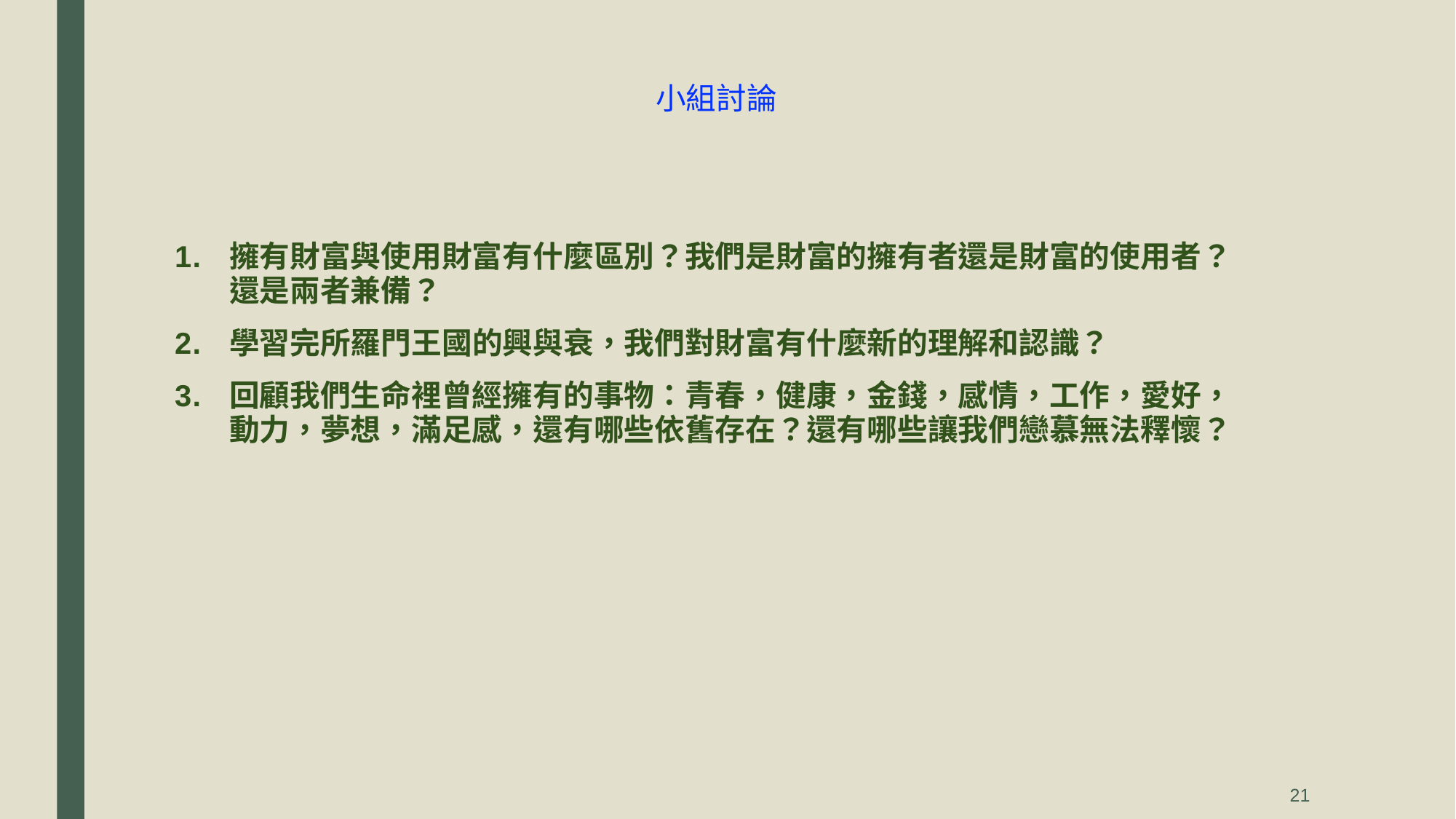

小組討論

擁有財富與使用財富有什麼區別？我們是財富的擁有者還是財富的使用者？還是兩者兼備？
學習完所羅門王國的興與衰，我們對財富有什麼新的理解和認識？
回顧我們生命裡曾經擁有的事物：青春，健康，金錢，感情，工作，愛好，動力，夢想，滿足感，還有哪些依舊存在？還有哪些讓我們戀慕無法釋懷？

21